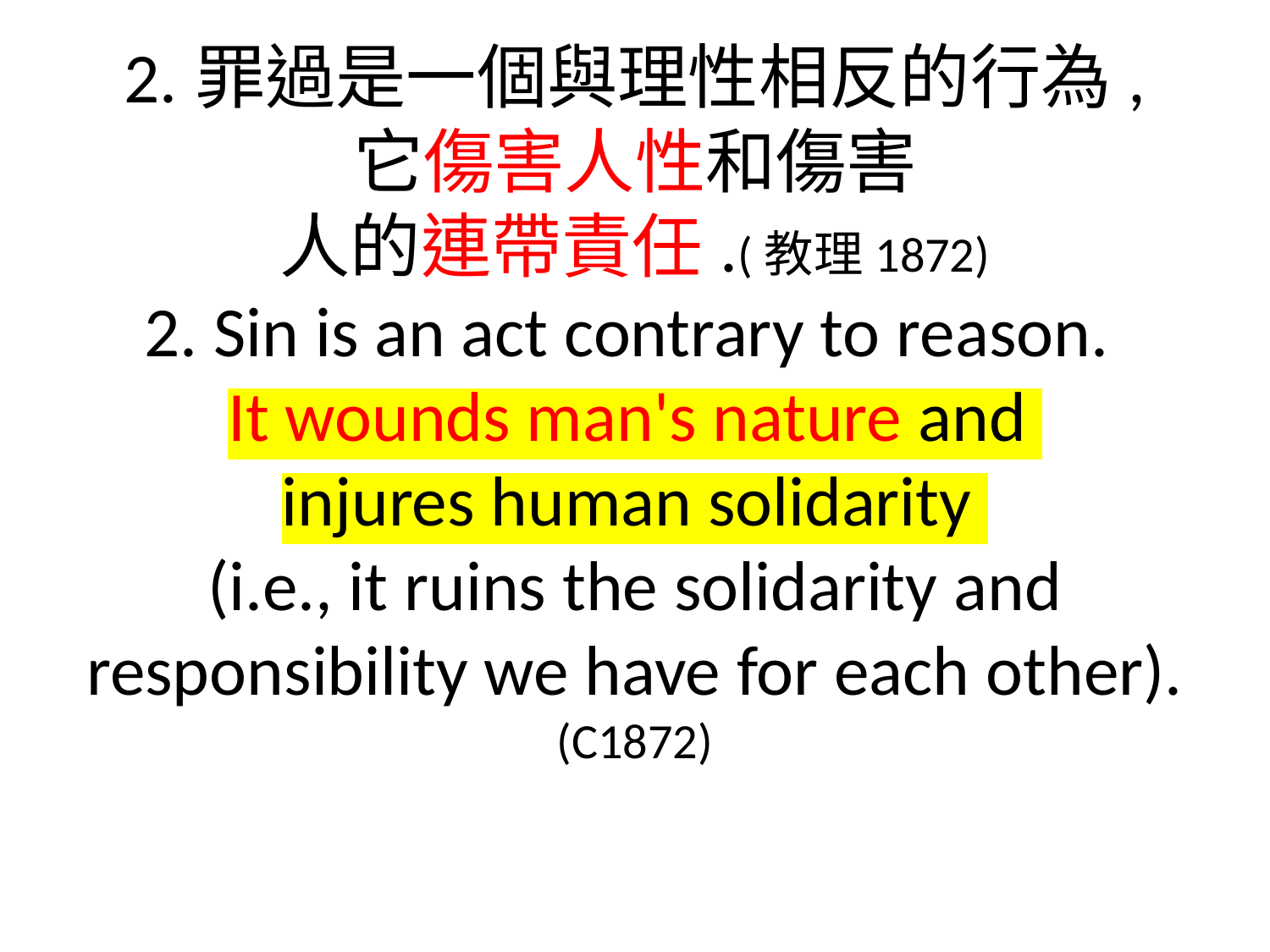

2.罪過是一個與理性相反的行為,
它傷害人性和傷害
人的連帶責任.(教理1872)
2. Sin is an act contrary to reason.
It wounds man's nature and
injures human solidarity
(i.e., it ruins the solidarity and responsibility we have for each other). (C1872)